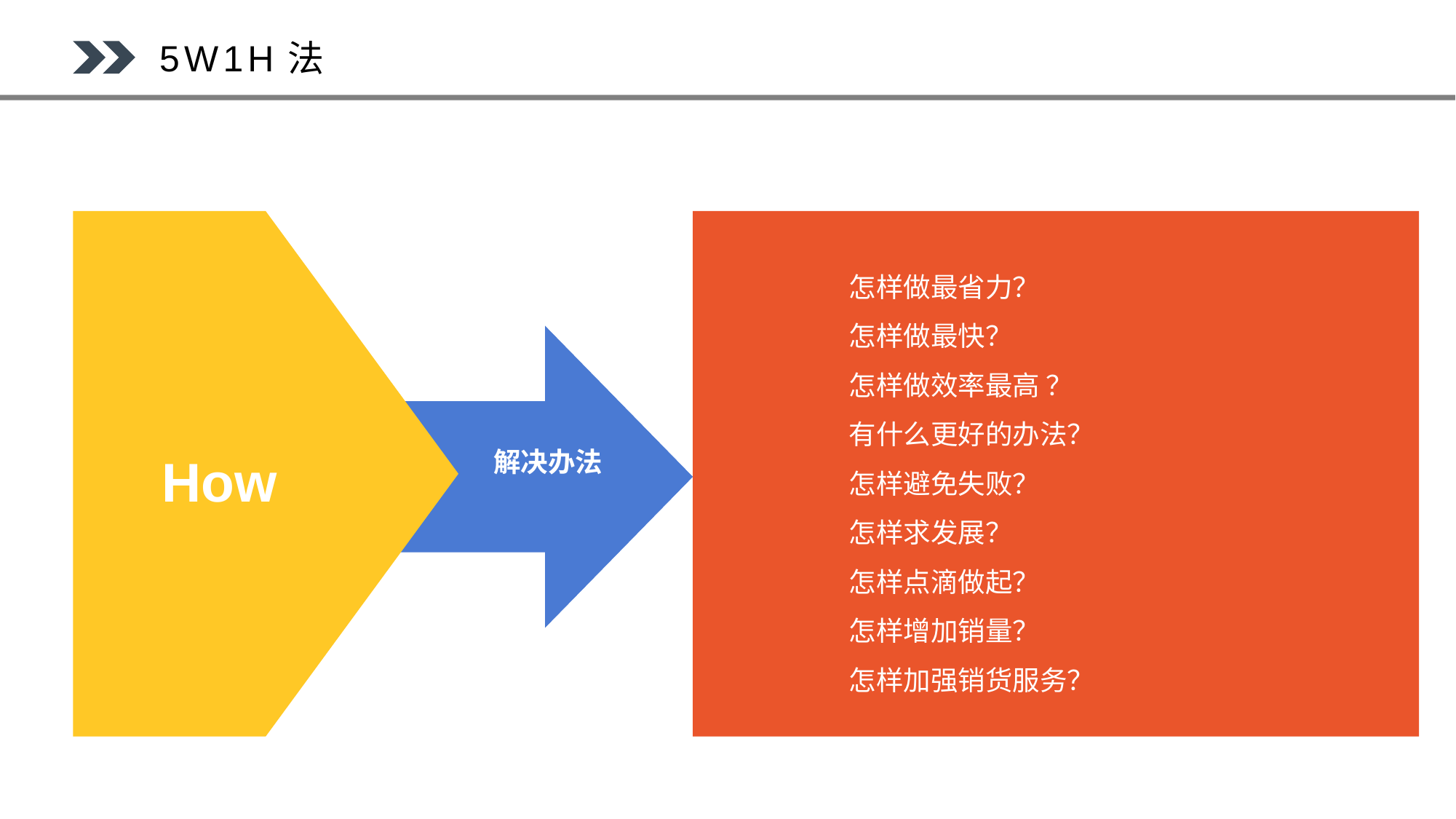

5W1H法

How
解决办法
怎样做最省力？
怎样做最快？
怎样做效率最高 ？
有什么更好的办法？
怎样避免失败？
怎样求发展？
怎样点滴做起？
怎样增加销量？
怎样加强销货服务？